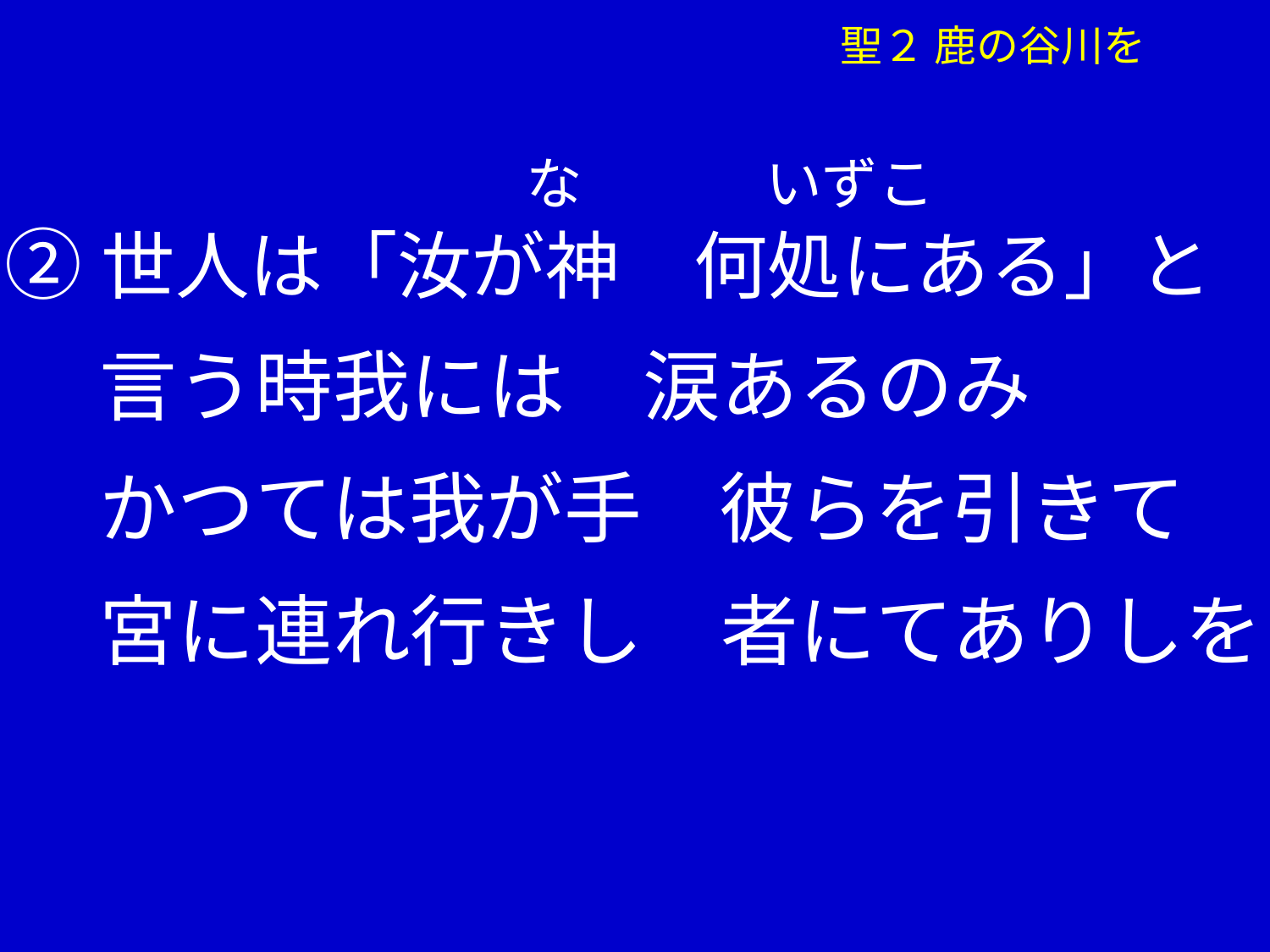

聖２ 鹿の谷川を
　　　　　　　　　 な          　いずこ
②世人は「汝が神　何処にある」と
　 言う時我には　涙あるのみ
　 かつては我が手　彼らを引きて
　 宮に連れ行きし　者にてありしを